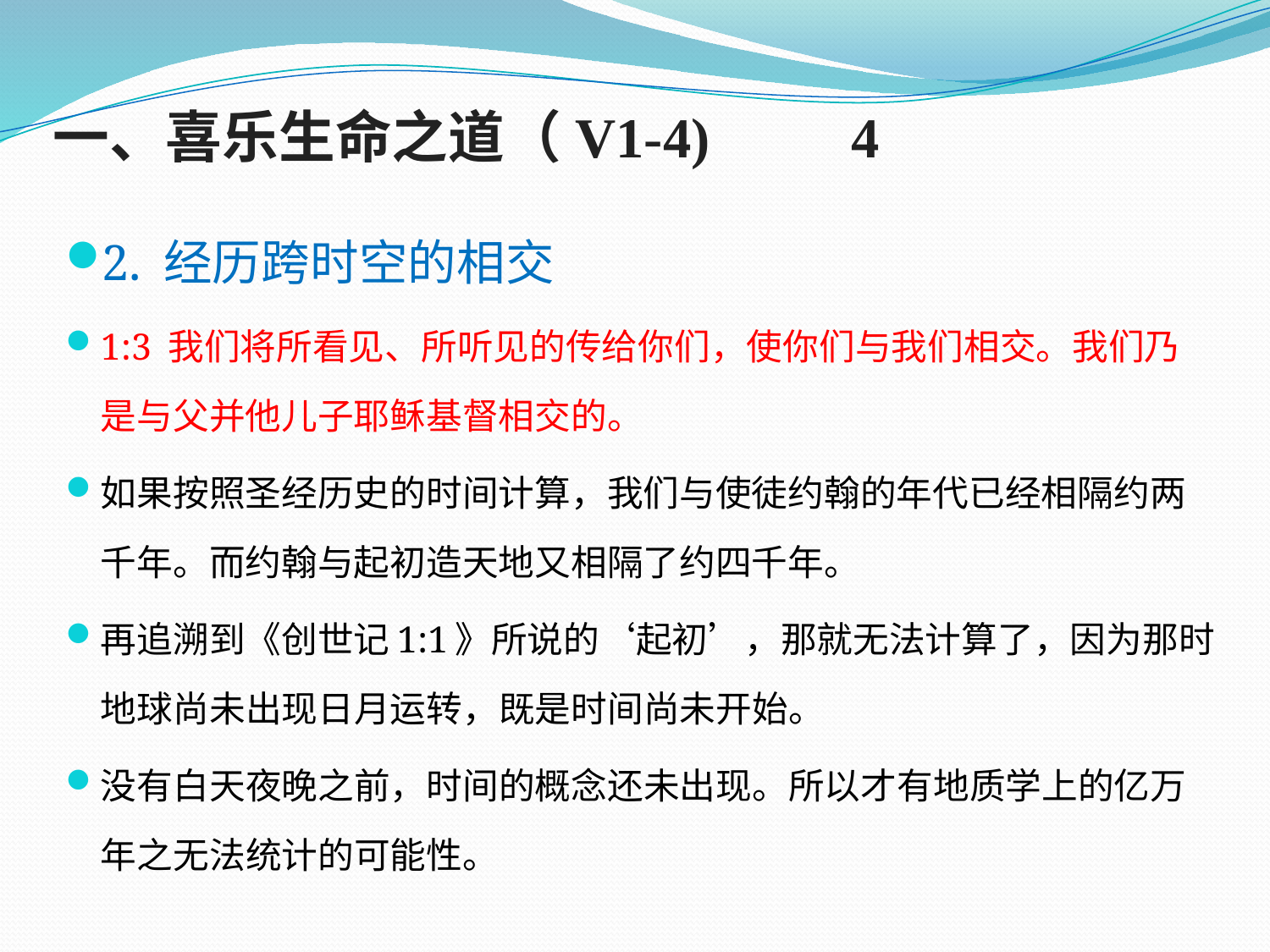

# 一、喜乐生命之道（V1-4)          4
2. 经历跨时空的相交
1:3 我们将所看见、所听见的传给你们，使你们与我们相交。我们乃是与父并他儿子耶稣基督相交的。
如果按照圣经历史的时间计算，我们与使徒约翰的年代已经相隔约两千年。而约翰与起初造天地又相隔了约四千年。
再追溯到《创世记1:1》所说的‘起初’，那就无法计算了，因为那时地球尚未出现日月运转，既是时间尚未开始。
没有白天夜晚之前，时间的概念还未出现。所以才有地质学上的亿万年之无法统计的可能性。